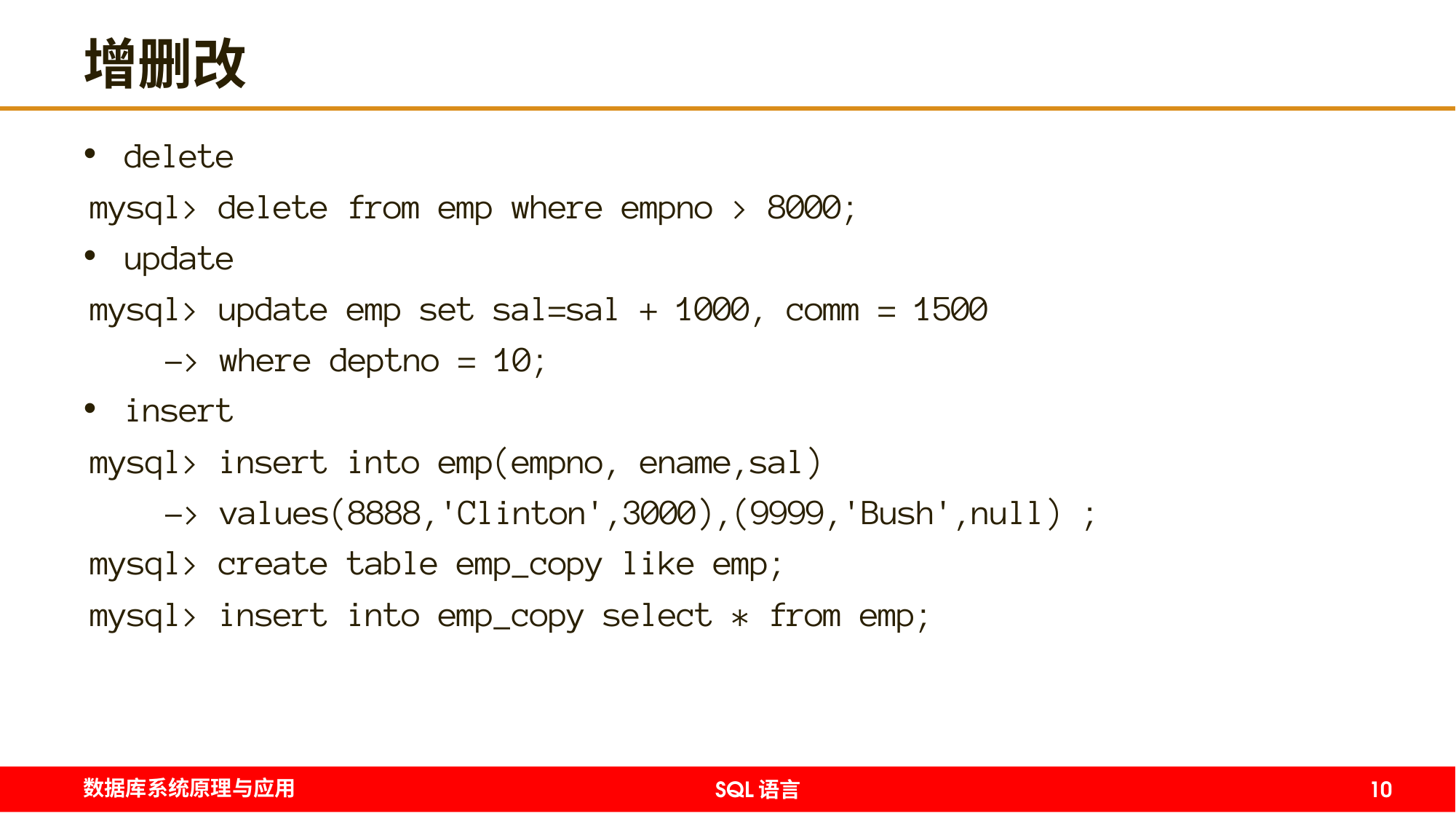

# 增删改
delete
mysql> delete from emp where empno > 8000;
update
mysql> update emp set sal=sal + 1000, comm = 1500
    -> where deptno = 10;
insert
mysql> insert into emp(empno, ename,sal)
    -> values(8888,'Clinton',3000),(9999,'Bush',null) ;
mysql> create table emp_copy like emp;
mysql> insert into emp_copy select * from emp;